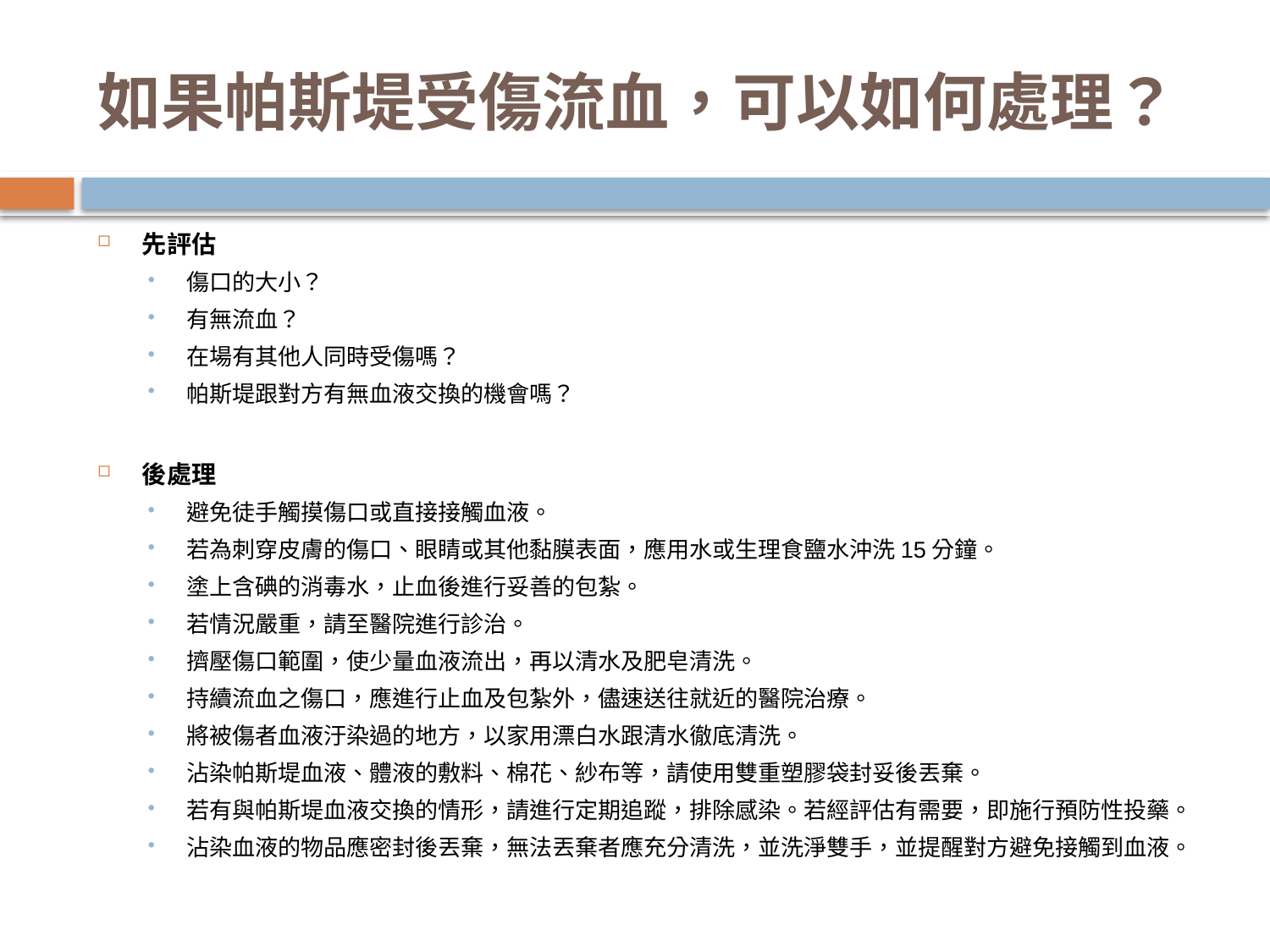

# 如果帕斯堤受傷流血，可以如何處理？
先評估
傷口的大小？
有無流血？
在場有其他人同時受傷嗎？
帕斯堤跟對方有無血液交換的機會嗎？

後處理
避免徒手觸摸傷口或直接接觸血液。
若為刺穿皮膚的傷口、眼睛或其他黏膜表面，應用水或生理食鹽水沖洗15分鐘。
塗上含碘的消毒水，止血後進行妥善的包紮。
若情況嚴重，請至醫院進行診治。
擠壓傷口範圍，使少量血液流出，再以清水及肥皂清洗。
持續流血之傷口，應進行止血及包紮外，儘速送往就近的醫院治療。
將被傷者血液汙染過的地方，以家用漂白水跟清水徹底清洗。
沾染帕斯堤血液、體液的敷料、棉花、紗布等，請使用雙重塑膠袋封妥後丟棄。
若有與帕斯堤血液交換的情形，請進行定期追蹤，排除感染。若經評估有需要，即施行預防性投藥。
沾染血液的物品應密封後丟棄，無法丟棄者應充分清洗，並洗淨雙手，並提醒對方避免接觸到血液。